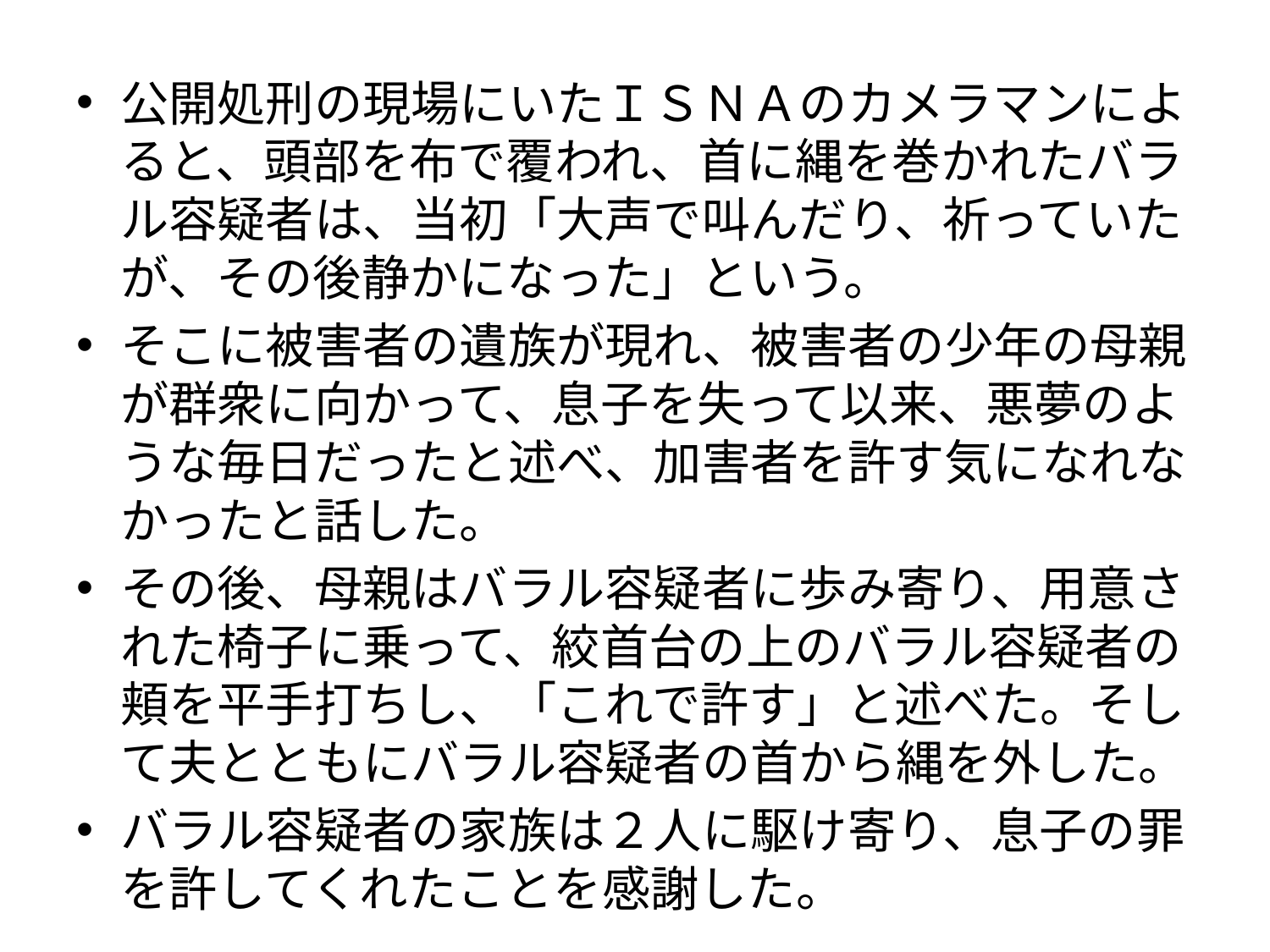

公開処刑の現場にいたＩＳＮＡのカメラマンによると、頭部を布で覆われ、首に縄を巻かれたバラル容疑者は、当初「大声で叫んだり、祈っていたが、その後静かになった」という。
そこに被害者の遺族が現れ、被害者の少年の母親が群衆に向かって、息子を失って以来、悪夢のような毎日だったと述べ、加害者を許す気になれなかったと話した。
その後、母親はバラル容疑者に歩み寄り、用意された椅子に乗って、絞首台の上のバラル容疑者の頬を平手打ちし、「これで許す」と述べた。そして夫とともにバラル容疑者の首から縄を外した。
バラル容疑者の家族は２人に駆け寄り、息子の罪を許してくれたことを感謝した。